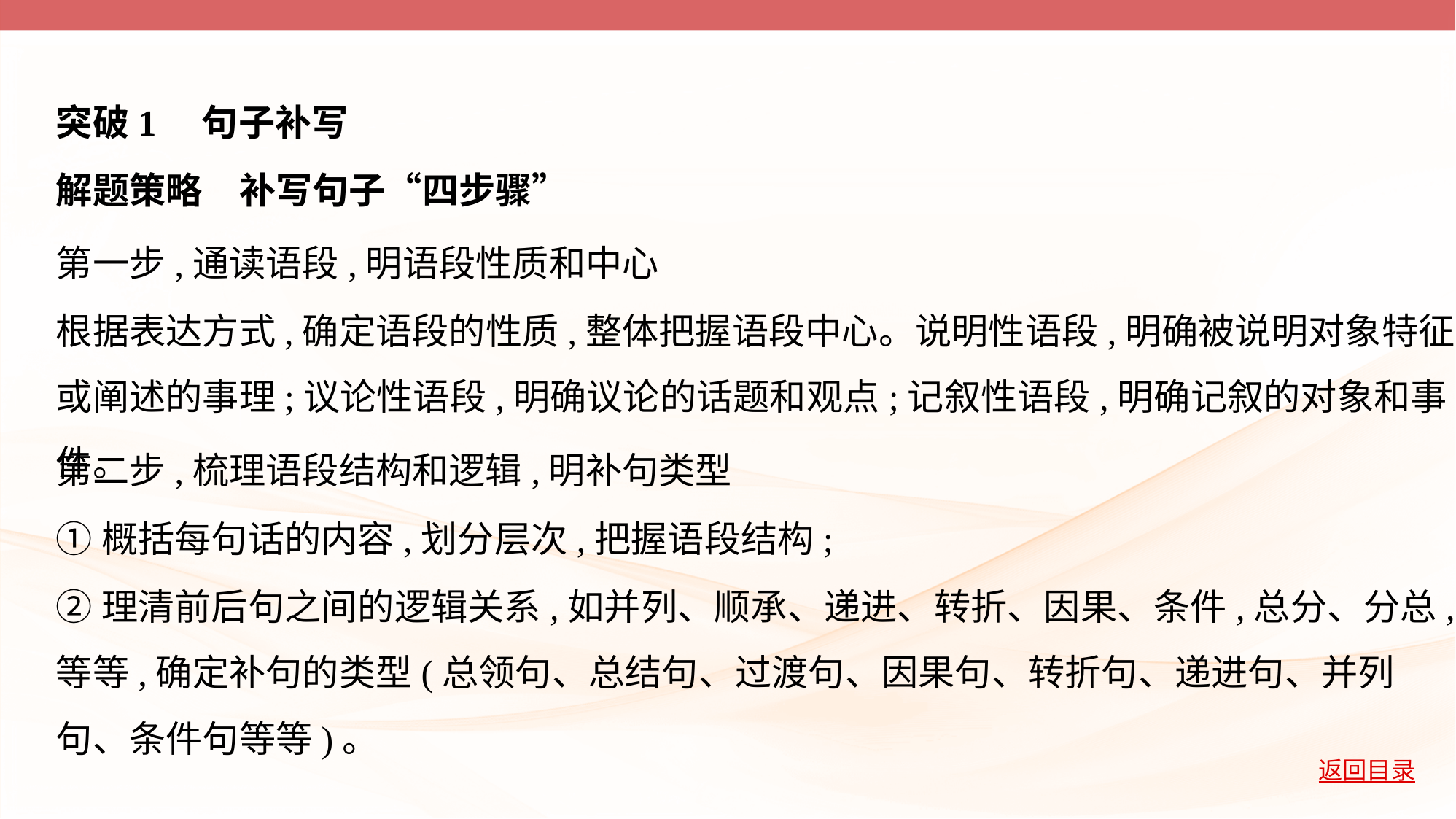

突破1　句子补写
解题策略　补写句子“四步骤”
第一步,通读语段,明语段性质和中心
根据表达方式,确定语段的性质,整体把握语段中心。说明性语段,明确被说明对象特征
或阐述的事理;议论性语段,明确议论的话题和观点;记叙性语段,明确记叙的对象和事件。
第二步,梳理语段结构和逻辑,明补句类型
①概括每句话的内容,划分层次,把握语段结构;
②理清前后句之间的逻辑关系,如并列、顺承、递进、转折、因果、条件,总分、分总,
等等,确定补句的类型(总领句、总结句、过渡句、因果句、转折句、递进句、并列
句、条件句等等)。